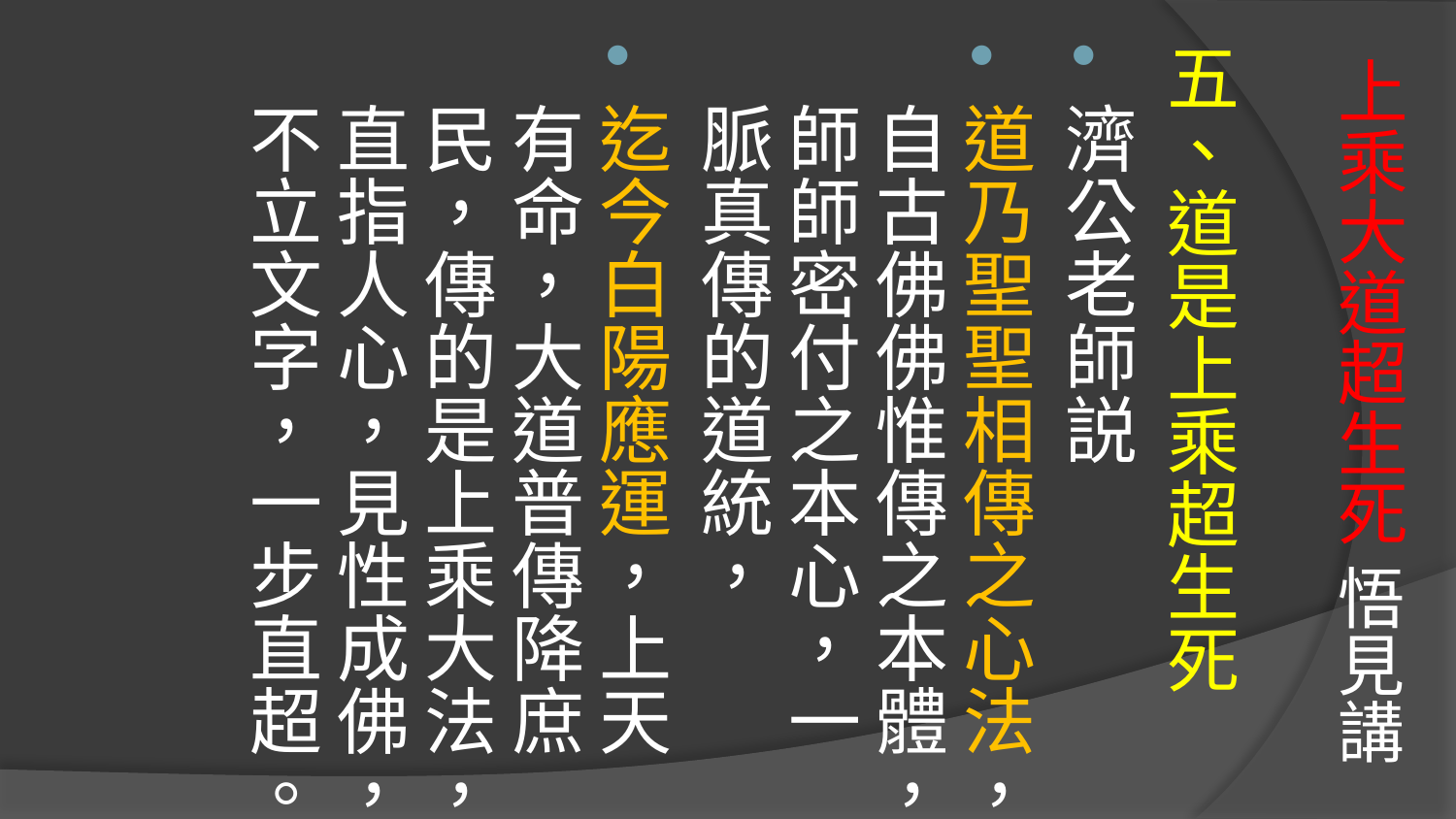

五、道是上乘超生死
濟公老師説
道乃聖聖相傳之心法，自古佛佛惟傳之本體，師師密付之本心，一脈真傳的道統，
迄今白陽應運，上天有命，大道普傳降庶民，傳的是上乘大法，直指人心，見性成佛，不立文字，一步直超。

# 上乘大道超生死 悟見講